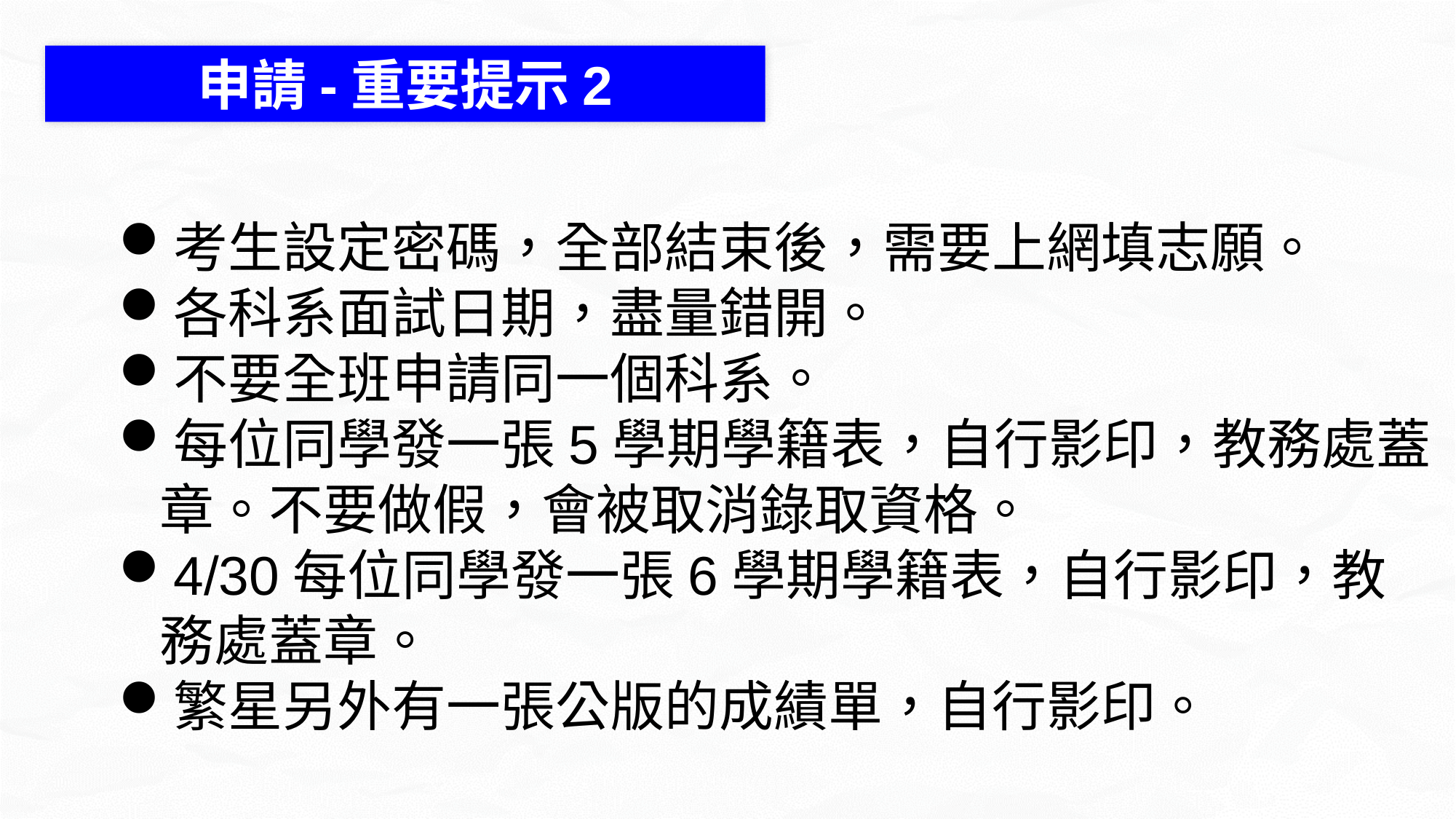

申請-重要提示2
考生設定密碼，全部結束後，需要上網填志願。
各科系面試日期，盡量錯開。
不要全班申請同一個科系。
每位同學發一張5學期學籍表，自行影印，教務處蓋章。不要做假，會被取消錄取資格。
4/30每位同學發一張6學期學籍表，自行影印，教務處蓋章。
繁星另外有一張公版的成績單，自行影印。